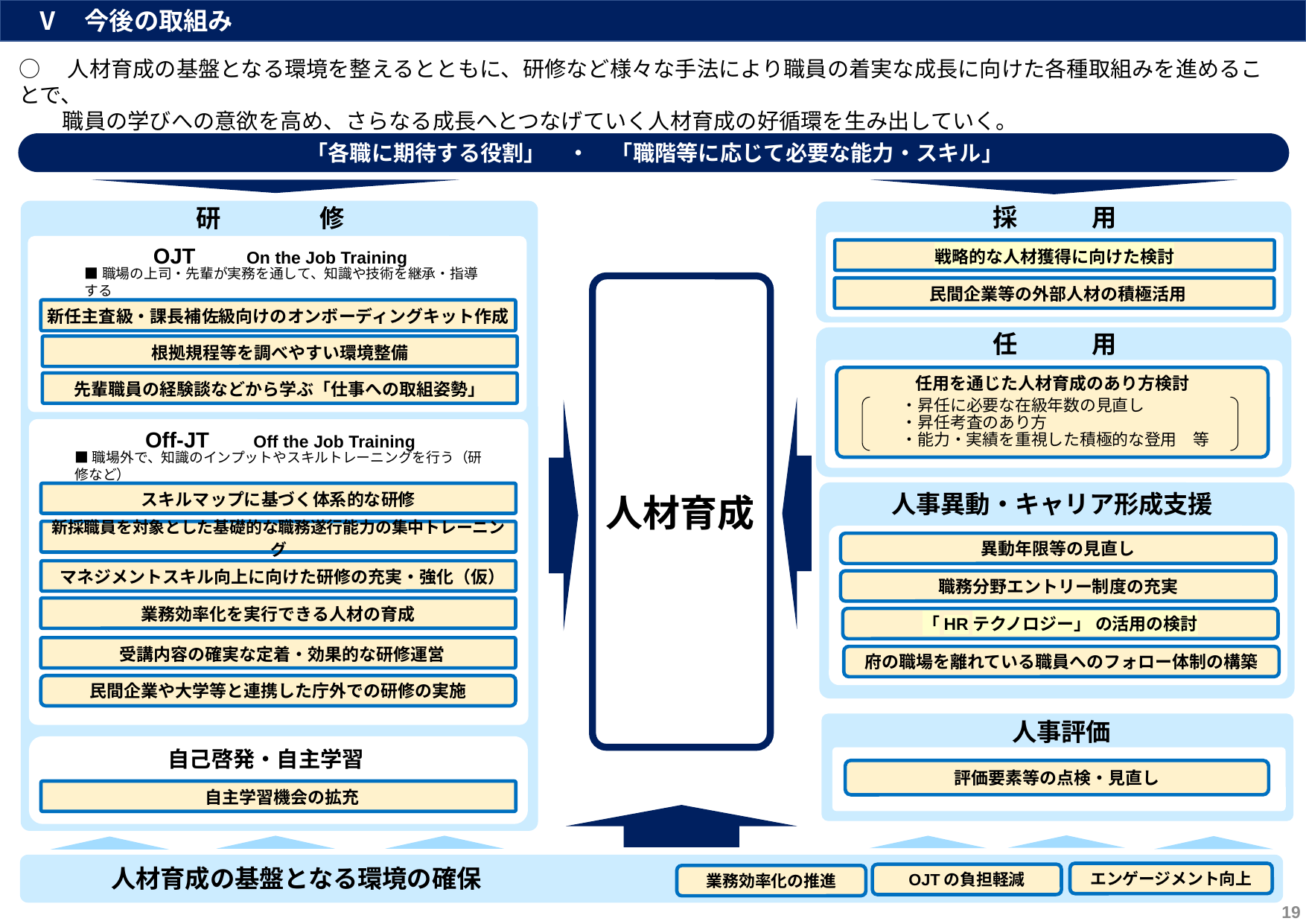

Ⅴ　今後の取組み
○　人材育成の基盤となる環境を整えるとともに、研修など様々な手法により職員の着実な成長に向けた各種取組みを進めることで、
　　職員の学びへの意欲を高め、さらなる成長へとつなげていく人材育成の好循環を生み出していく。
「各職に期待する役割」　・　「職階等に応じて必要な能力・スキル」

採　　　用

Off-JT　　Off the Job Training

■職場外で、知識のインプットやスキルトレーニングを行う（研修など）

自己啓発・自主学習
OJT　 On the Job Training

■職場の上司・先輩が実務を通して、知識や技術を継承・指導する
研　　　　修
戦略的な人材獲得に向けた検討

人材育成
 民間企業等の外部人材の積極活用
新任主査級・課長補佐級向けのオンボーディングキット作成

任　　　用

根拠規程等を調べやすい環境整備
任用を通じた人材育成のあり方検討
　　 　・昇任に必要な在級年数の見直し
　　 　・昇任考査のあり方
　　 　・能力・実績を重視した積極的な登用　等

先輩職員の経験談などから学ぶ「仕事への取組姿勢」

人事異動・キャリア形成支援

スキルマップに基づく体系的な研修

新採職員を対象とした基礎的な職務遂行能力の集中トレーニング
異動年限等の見直し
 マネジメントスキル向上に向けた研修の充実・強化（仮）
職務分野エントリー制度の充実
業務効率化を実行できる人材の育成
「HRテクノロジー」 の活用の検討
 受講内容の確実な定着・効果的な研修運営
府の職場を離れている職員へのフォロー体制の構築
民間企業や大学等と連携した庁外での研修の実施
人事評価

評価要素等の点検・見直し
 自主学習機会の拡充

人材育成の基盤となる環境の確保
エンゲージメント向上
OJTの負担軽減
業務効率化の推進
19